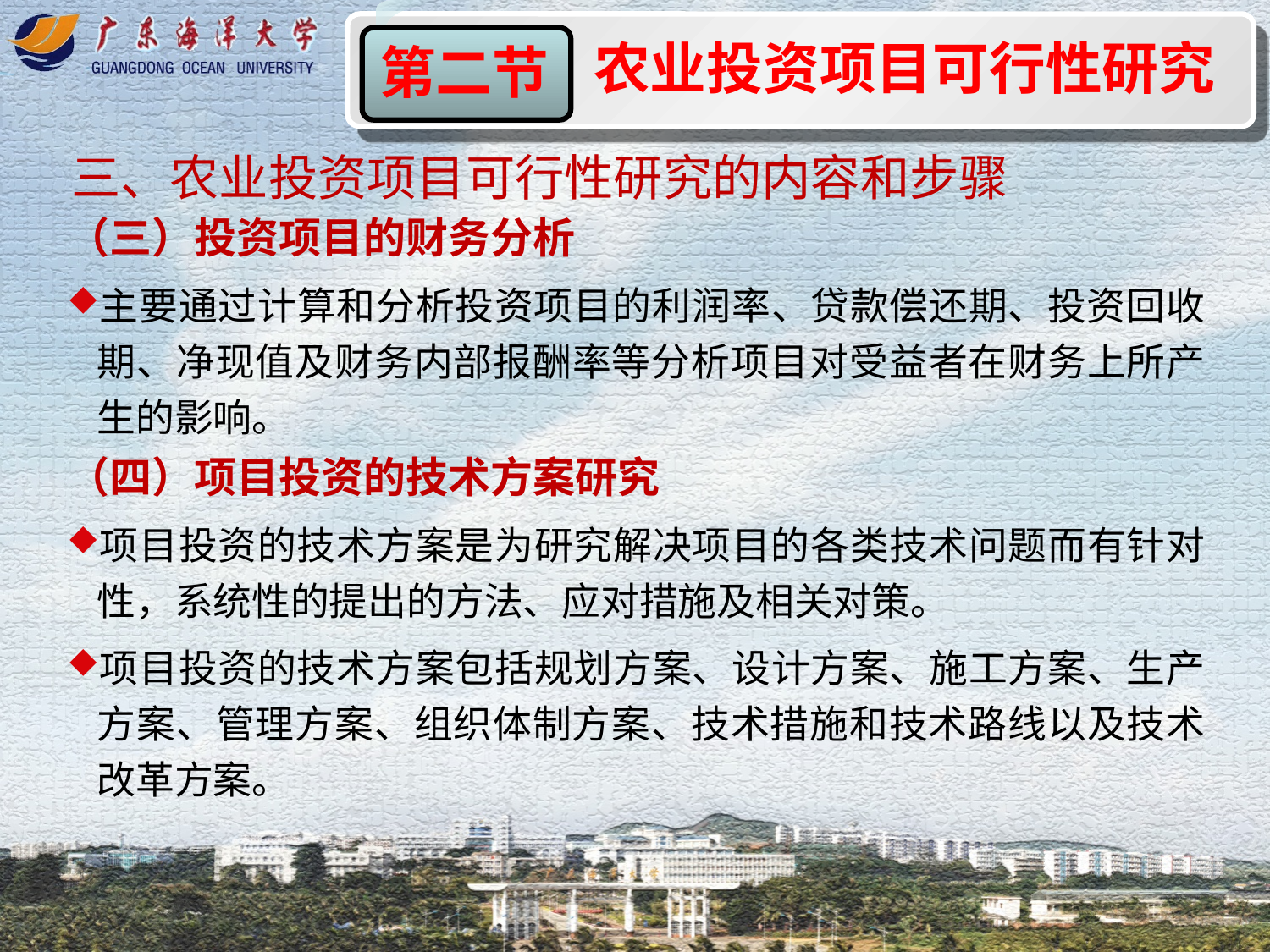

农业投资项目可行性研究

第二节
三、农业投资项目可行性研究的内容和步骤
（三）投资项目的财务分析
主要通过计算和分析投资项目的利润率、贷款偿还期、投资回收期、净现值及财务内部报酬率等分析项目对受益者在财务上所产生的影响。
（四）项目投资的技术方案研究
项目投资的技术方案是为研究解决项目的各类技术问题而有针对性，系统性的提出的方法、应对措施及相关对策。
项目投资的技术方案包括规划方案、设计方案、施工方案、生产方案、管理方案、组织体制方案、技术措施和技术路线以及技术改革方案。